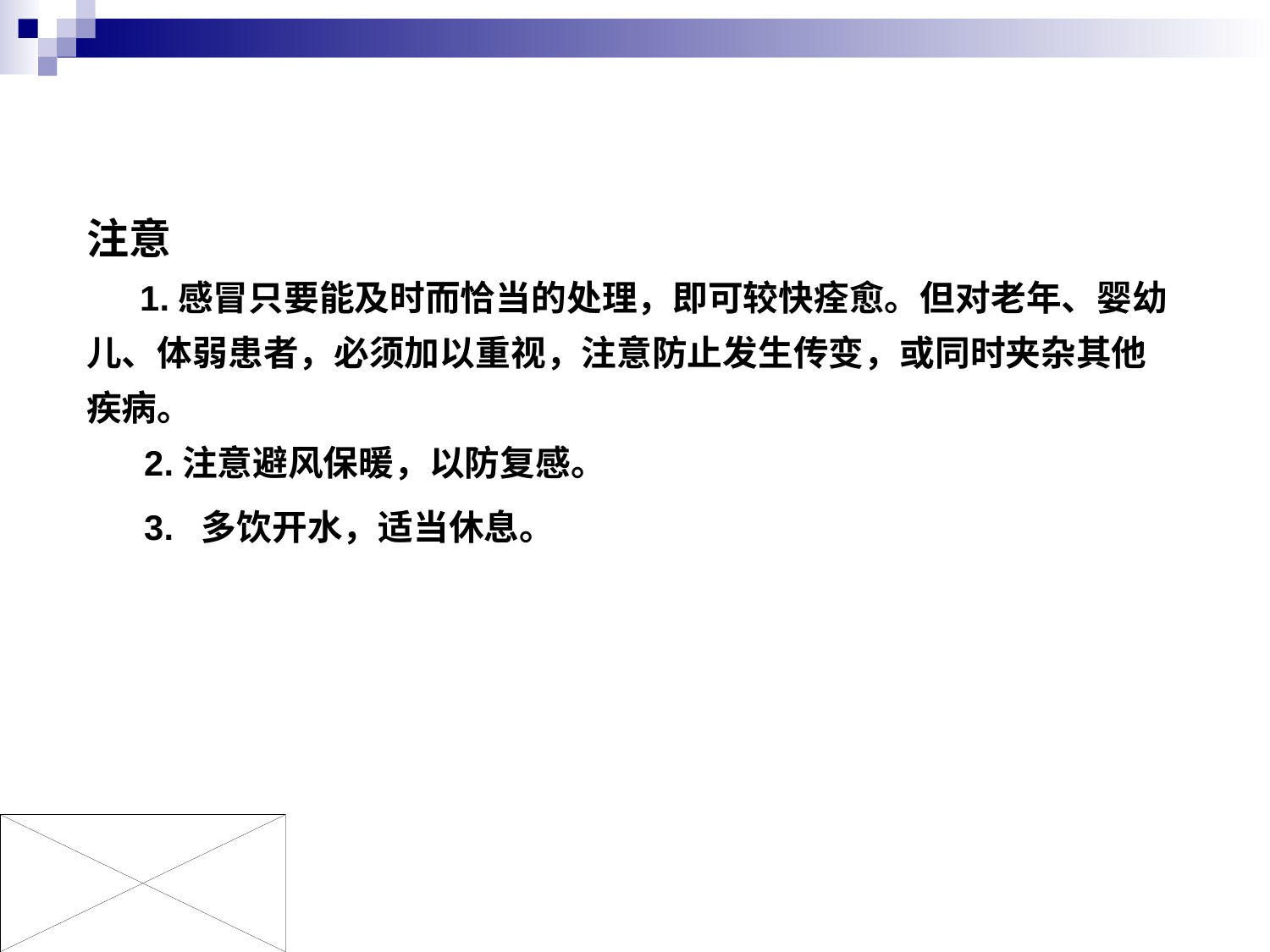

注意
    1.感冒只要能及时而恰当的处理，即可较快痊愈。但对老年、婴幼儿、体弱患者，必须加以重视，注意防止发生传变，或同时夹杂其他疾病。
    2.注意避风保暖，以防复感。
    3.  多饮开水，适当休息。